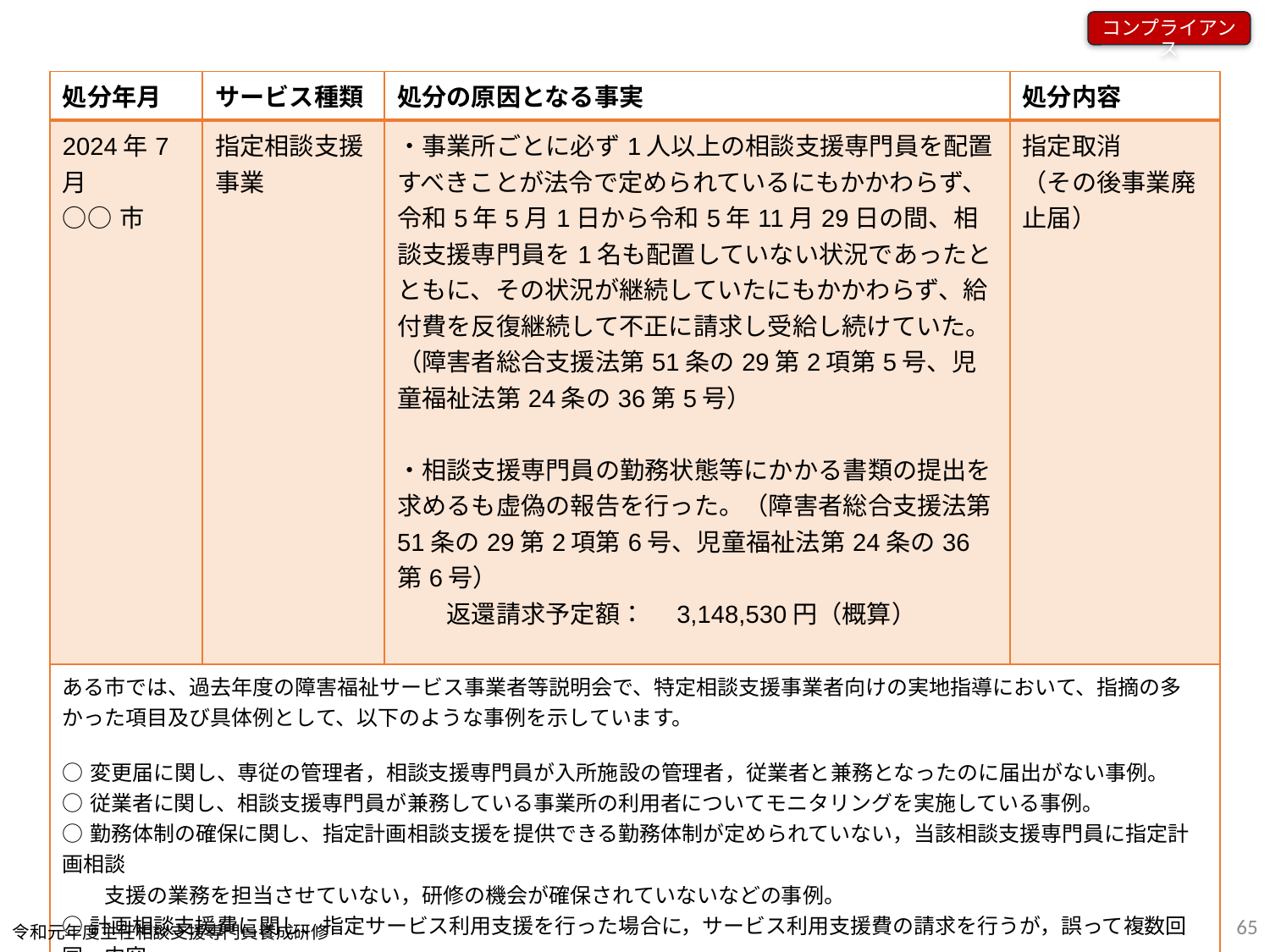

コンプライアンス
| 処分年月 | サービス種類 | 処分の原因となる事実 | 処分内容 |
| --- | --- | --- | --- |
| 2024年7月 ○○市 | 指定相談支援事業 | ・事業所ごとに必ず1人以上の相談支援専門員を配置すべきことが法令で定められているにもかかわらず、令和5年5月1日から令和5年11月29日の間、相談支援専門員を1名も配置していない状況であったとともに、その状況が継続していたにもかかわらず、給付費を反復継続して不正に請求し受給し続けていた。（障害者総合支援法第51条の29第2項第5号、児童福祉法第24条の36第5号） ・相談支援専門員の勤務状態等にかかる書類の提出を求めるも虚偽の報告を行った。（障害者総合支援法第51条の29第2項第6号、児童福祉法第24条の36第6号） 　　返還請求予定額：　3,148,530円（概算） | 指定取消 （その後事業廃止届） |
| ある市では、過去年度の障害福祉サービス事業者等説明会で、特定相談支援事業者向けの実地指導において、指摘の多かった項目及び具体例として、以下のような事例を示しています。 ○変更届に関し、専従の管理者，相談支援専門員が入所施設の管理者，従業者と兼務となったのに届出がない事例。 ○従業者に関し、相談支援専門員が兼務している事業所の利用者についてモニタリングを実施している事例。 ○勤務体制の確保に関し、指定計画相談支援を提供できる勤務体制が定められていない，当該相談支援専門員に指定計画相談 　　支援の業務を担当させていない，研修の機会が確保されていないなどの事例。 ○計画相談支援費に関し、指定サービス利用支援を行った場合に，サービス利用支援費の請求を行うが，誤って複数回同一内容 　　の請求を行っている事例。また、モニタリング月でない月に行ったモニタリングについて，継続サービス利用支援費を請求してい 　　る事例。 |  |  |  |
65
令和元年度主任相談支援専門員養成研修